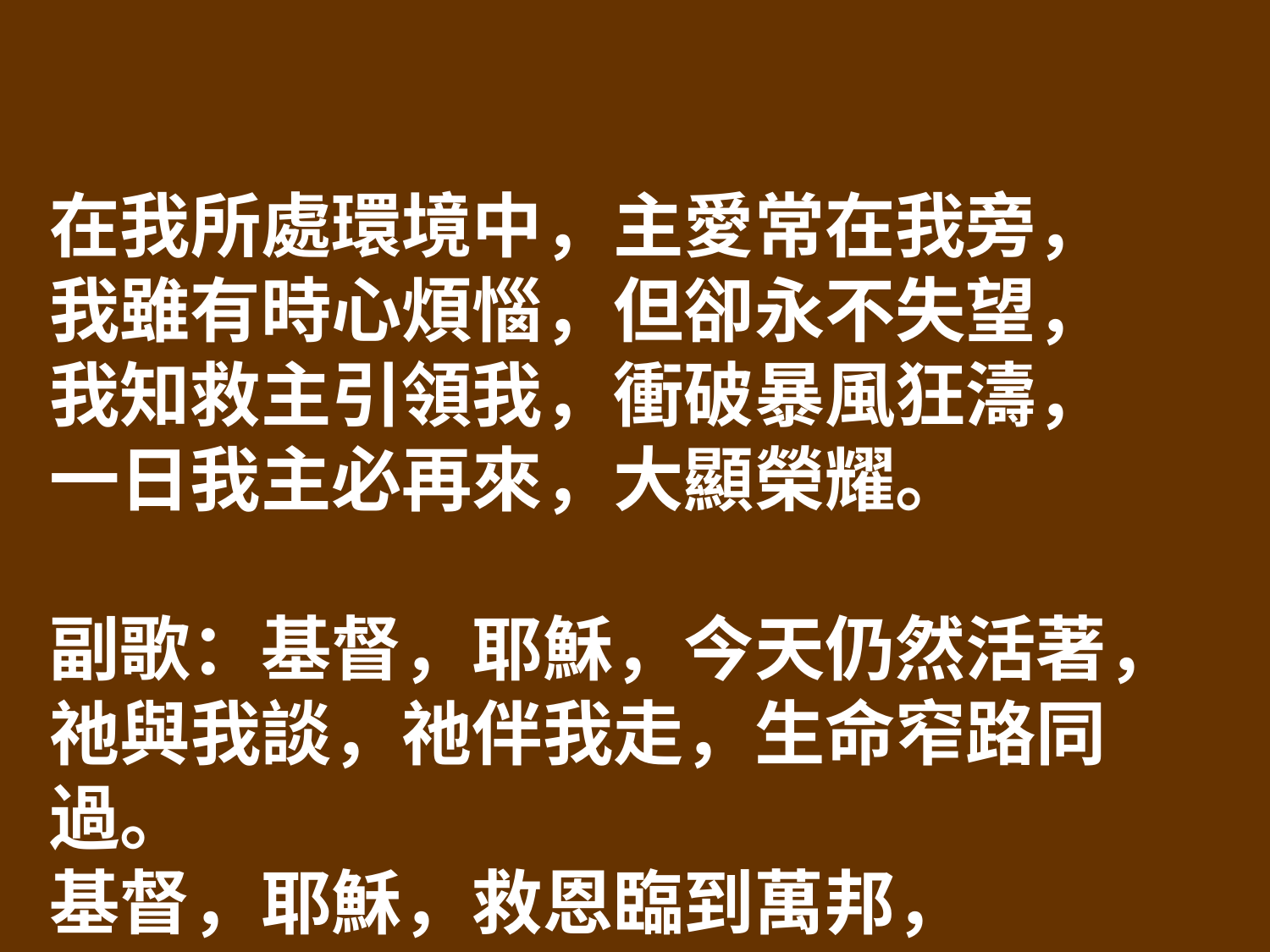

在我所處環境中，主愛常在我旁，
我雖有時心煩惱，但卻永不失望，
我知救主引領我，衝破暴風狂濤，
一日我主必再來，大顯榮耀。

副歌：基督，耶穌，今天仍然活著，
祂與我談，祂伴我走，生命窄路同過。
基督，耶穌，救恩臨到萬邦，
若問我怎知祂活著，祂活在我心中。